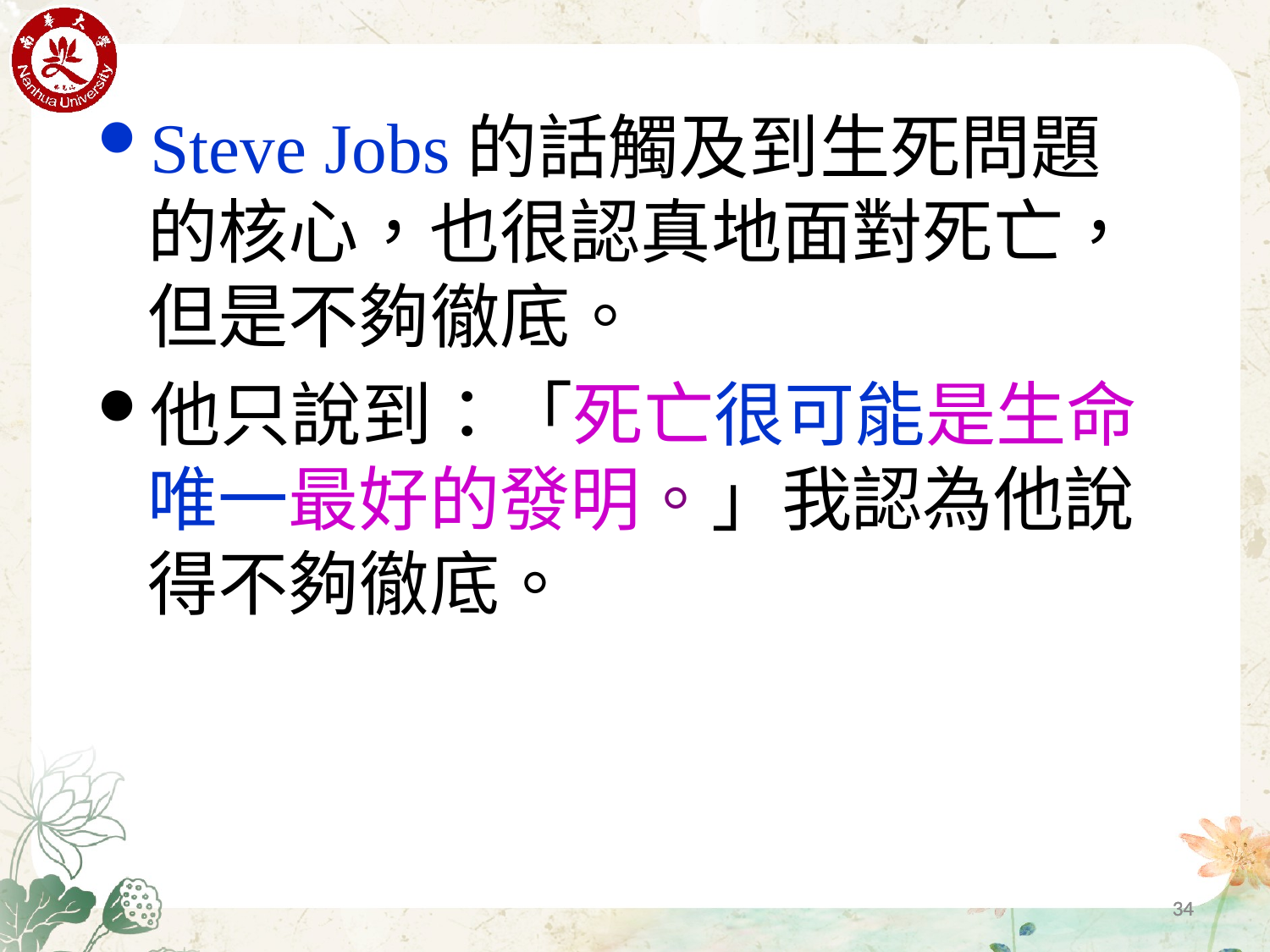

Steve Jobs的話觸及到生死問題的核心，也很認真地面對死亡，但是不夠徹底。
他只說到：「死亡很可能是生命唯一最好的發明。」我認為他說得不夠徹底。
34
34
34